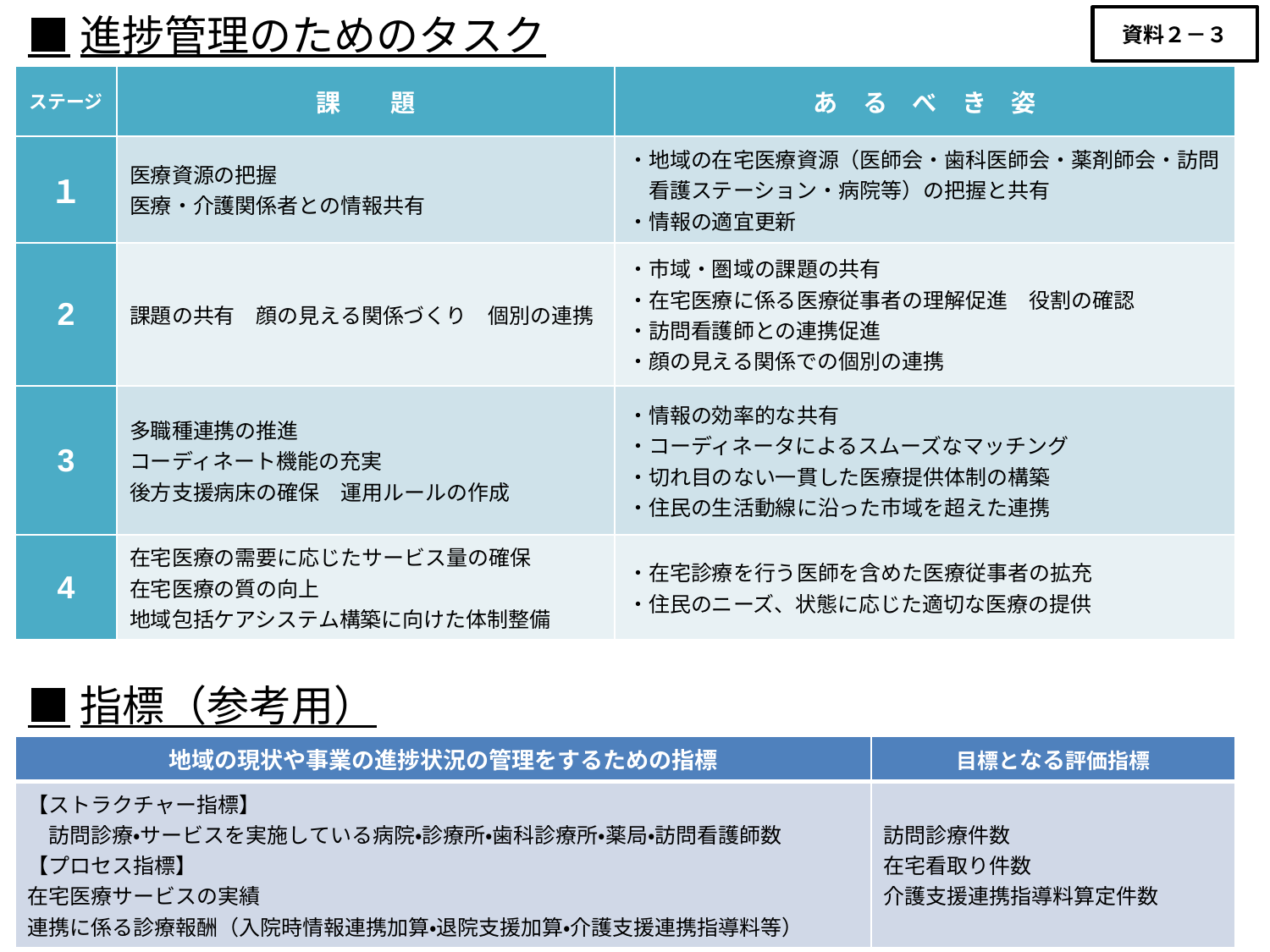

# ■進捗管理のためのタスク
資料２－３
| ステージ | 課　　題 | あ　る　べ　き　姿 |
| --- | --- | --- |
| １ | 医療資源の把握 医療・介護関係者との情報共有 | ・地域の在宅医療資源（医師会・歯科医師会・薬剤師会・訪問 　看護ステーション・病院等）の把握と共有 ・情報の適宜更新 |
| 2 | 課題の共有　顔の見える関係づくり　個別の連携 | ・市域・圏域の課題の共有 ・在宅医療に係る医療従事者の理解促進　役割の確認 ・訪問看護師との連携促進 ・顔の見える関係での個別の連携 |
| 3 | 多職種連携の推進 コーディネート機能の充実 後方支援病床の確保　運用ルールの作成 | ・情報の効率的な共有　 ・コーディネータによるスムーズなマッチング ・切れ目のない一貫した医療提供体制の構築 ・住民の生活動線に沿った市域を超えた連携 |
| 4 | 在宅医療の需要に応じたサービス量の確保 在宅医療の質の向上　 地域包括ケアシステム構築に向けた体制整備 | ・在宅診療を行う医師を含めた医療従事者の拡充 ・住民のニーズ、状態に応じた適切な医療の提供 |
■指標（参考用）
| 地域の現状や事業の進捗状況の管理をするための指標 | 目標となる評価指標 |
| --- | --- |
| 【ストラクチャー指標】 　訪問診療・サービスを実施している病院・診療所・歯科診療所・薬局・訪問看護師数 【プロセス指標】 在宅医療サービスの実績 連携に係る診療報酬（入院時情報連携加算・退院支援加算・介護支援連携指導料等） | 訪問診療件数　 在宅看取り件数 介護支援連携指導料算定件数 |